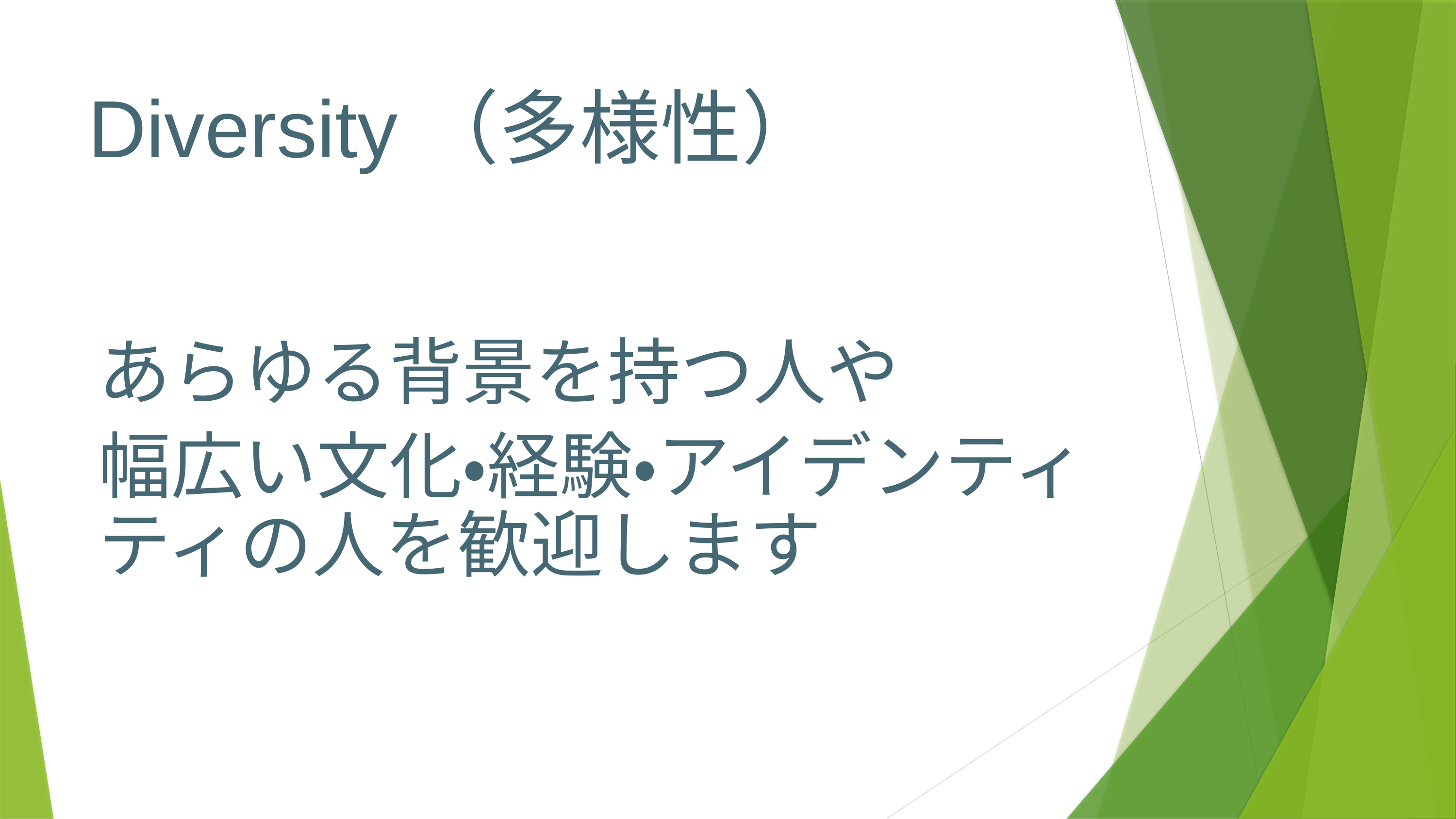

# Diversity（多様性）
あらゆる背景を持つ人や
幅広い文化・経験・アイデンティティの人を歓迎します